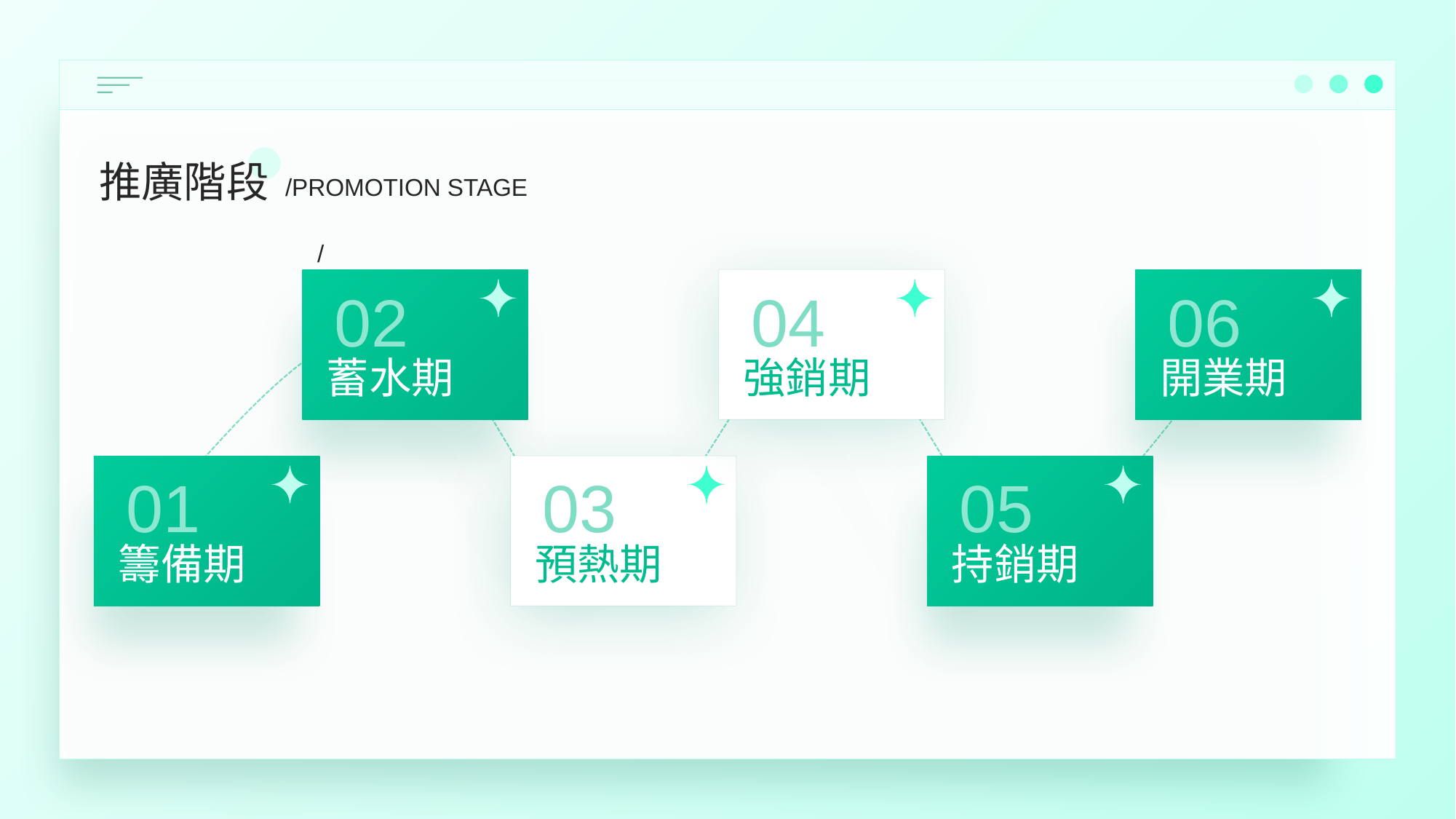

推廣階段
/PROMOTION STAGE
/

02

蓄水期

04

強銷期

06

開業期

01

籌備期

03

預熱期

05

持銷期